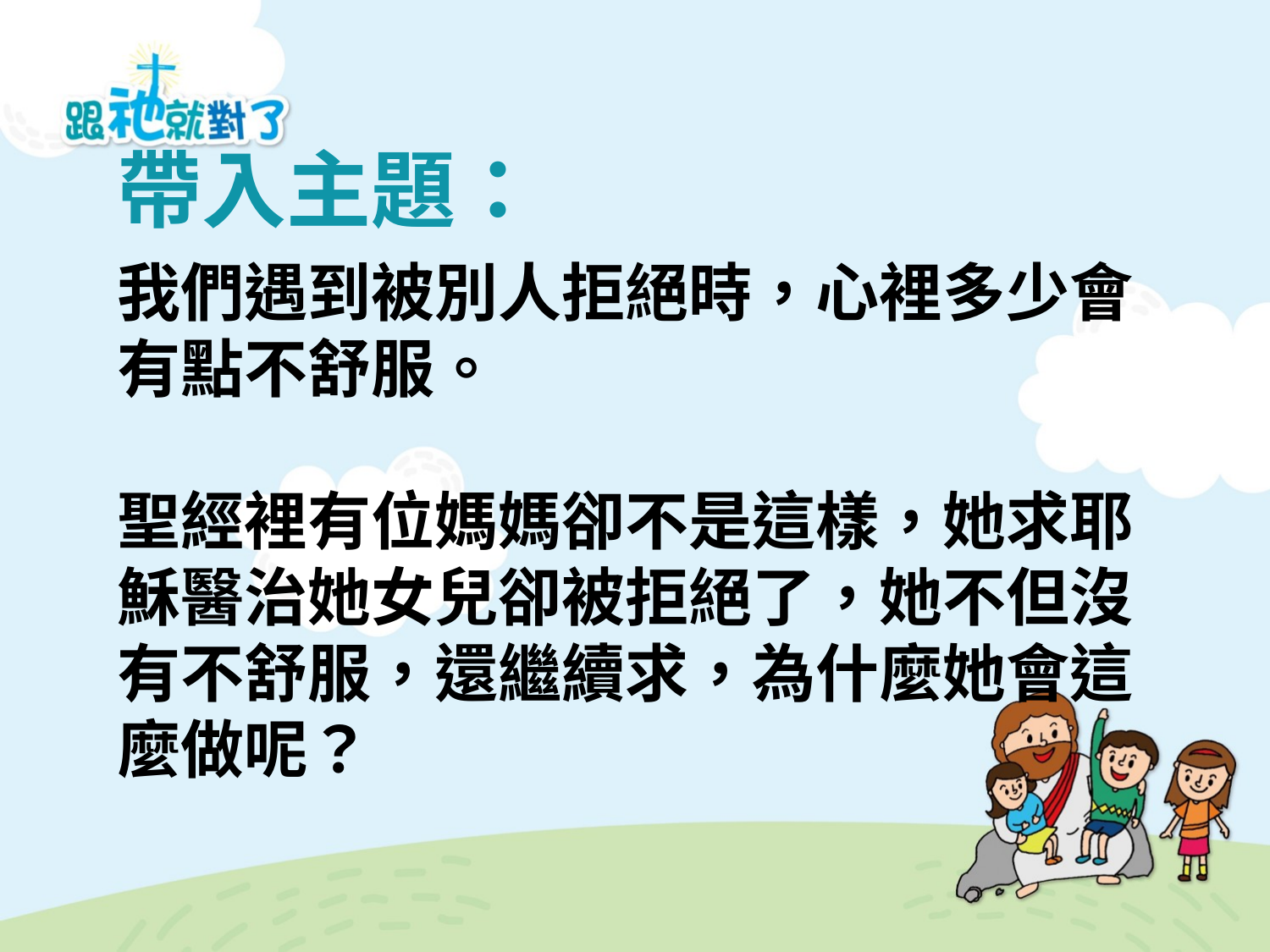

帶入主題：
我們遇到被別人拒絕時，心裡多少會有點不舒服。

聖經裡有位媽媽卻不是這樣，她求耶穌醫治她女兒卻被拒絕了，她不但沒有不舒服，還繼續求，為什麼她會這麼做呢？